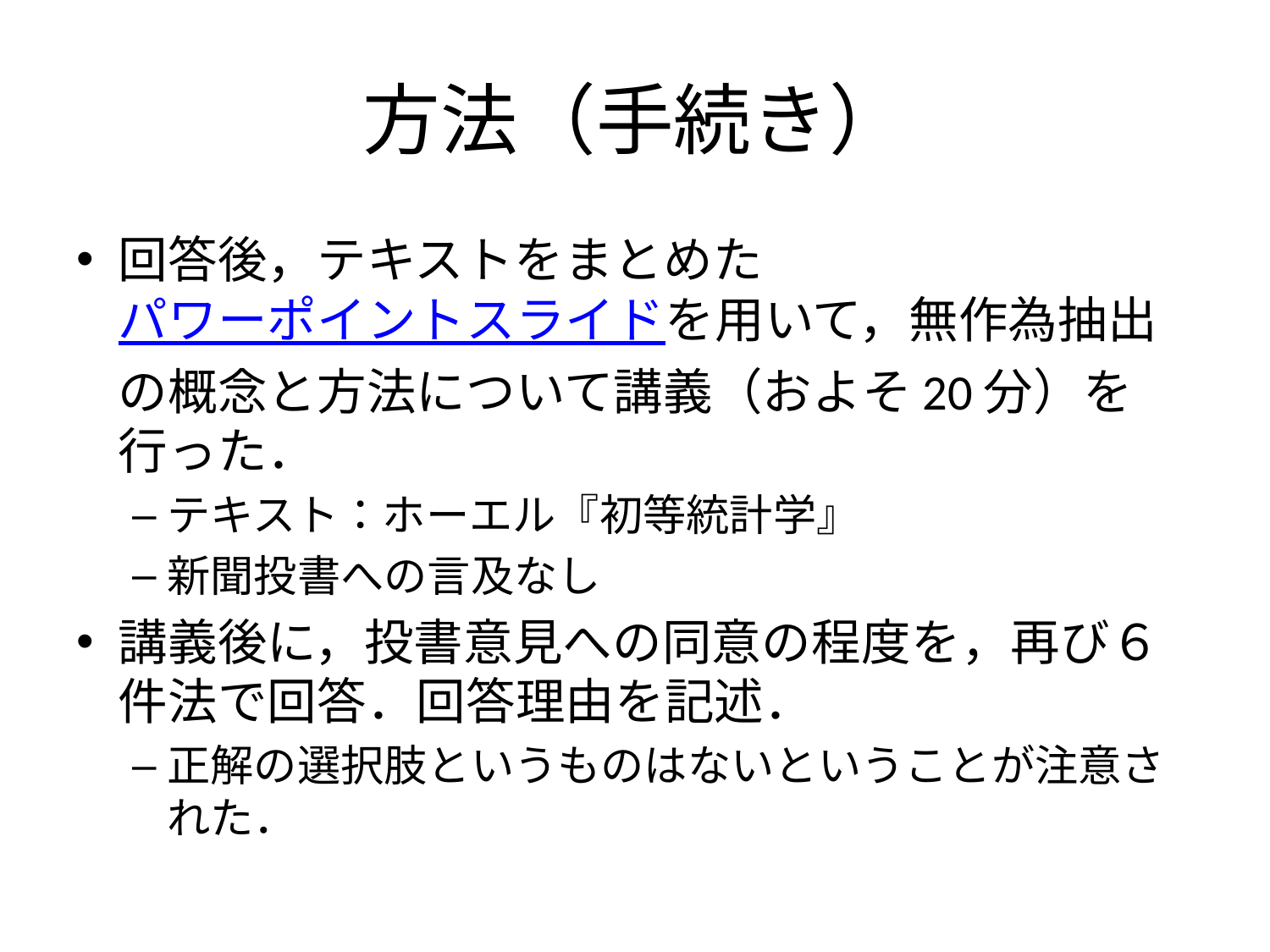

# 方法（手続き）
回答後，テキストをまとめたパワーポイントスライドを用いて，無作為抽出の概念と方法について講義（およそ20分）を行った．
テキスト：ホーエル『初等統計学』
新聞投書への言及なし
講義後に，投書意見への同意の程度を，再び６件法で回答．回答理由を記述．
正解の選択肢というものはないということが注意された．